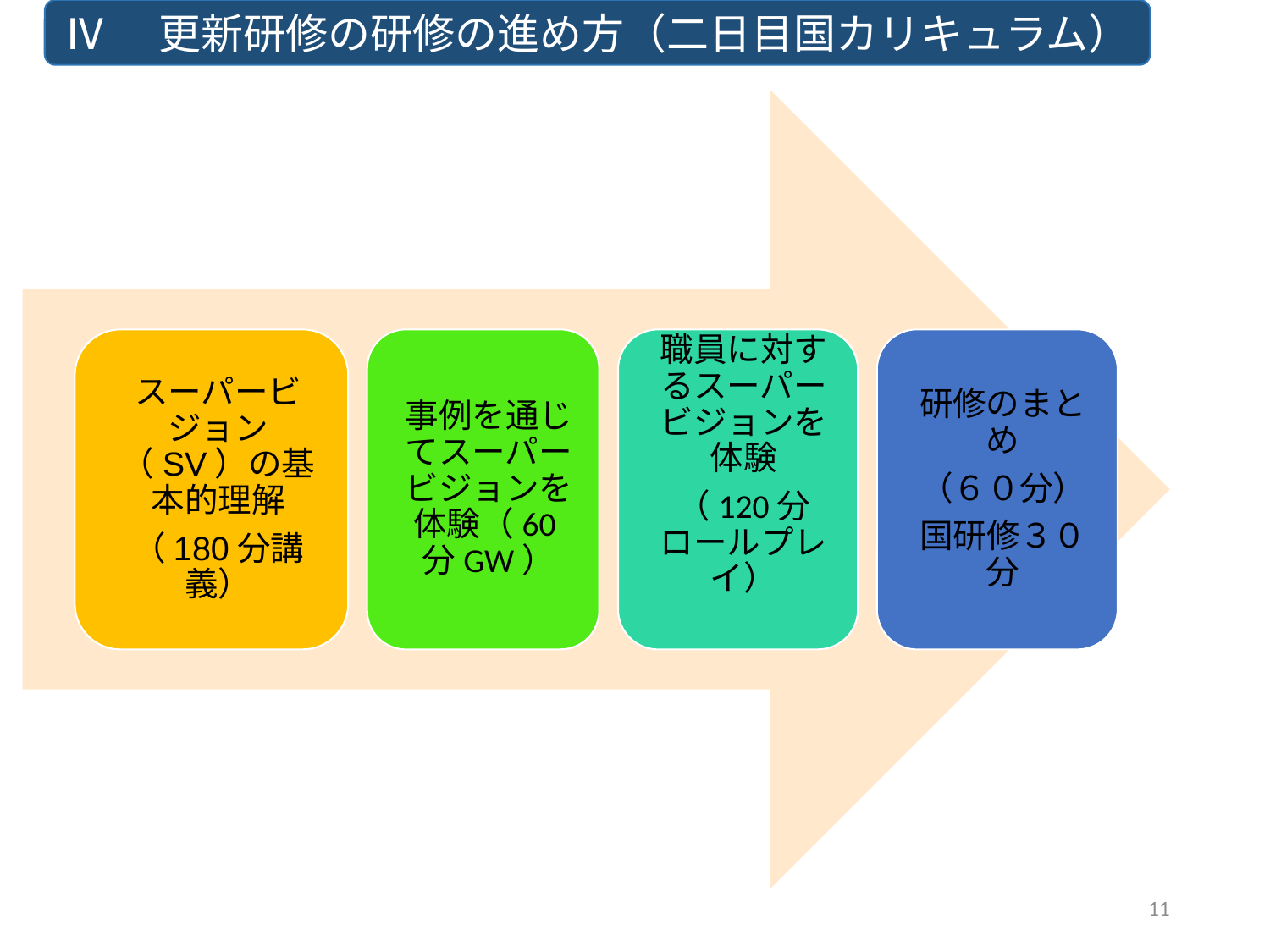

Ⅳ　更新研修の研修の進め方（二日目国カリキュラム）
スーパービジョン（SV）の基本的理解
（180分講義）
事例を通じてスーパービジョンを体験（60分GW）
職員に対するスーパービジョンを体験
（120分ロールプレイ）

研修のまとめ
（６０分）
国研修３０分
11